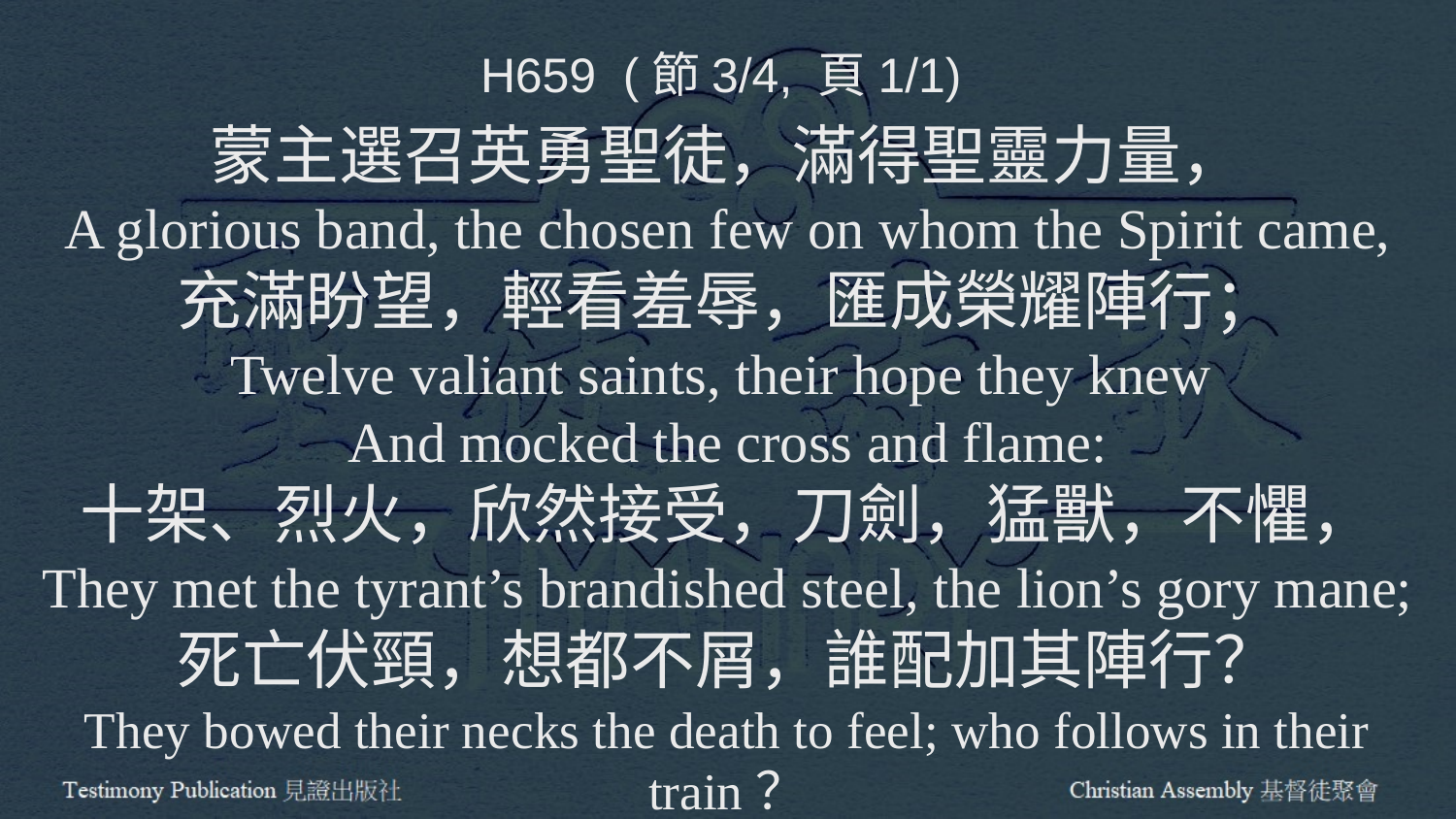

H659  (節3/4, 頁1/1)
蒙主選召英勇聖徒，滿得聖靈力量，
A glorious band, the chosen few on whom the Spirit came,
充滿盼望，輕看羞辱，匯成榮耀陣行；
Twelve valiant saints, their hope they knew
And mocked the cross and flame:
十架、烈火，欣然接受，刀劍，猛獸，不懼，
They met the tyrant’s brandished steel, the lion’s gory mane;
死亡伏頸，想都不屑，誰配加其陣行？
They bowed their necks the death to feel; who follows in their train？